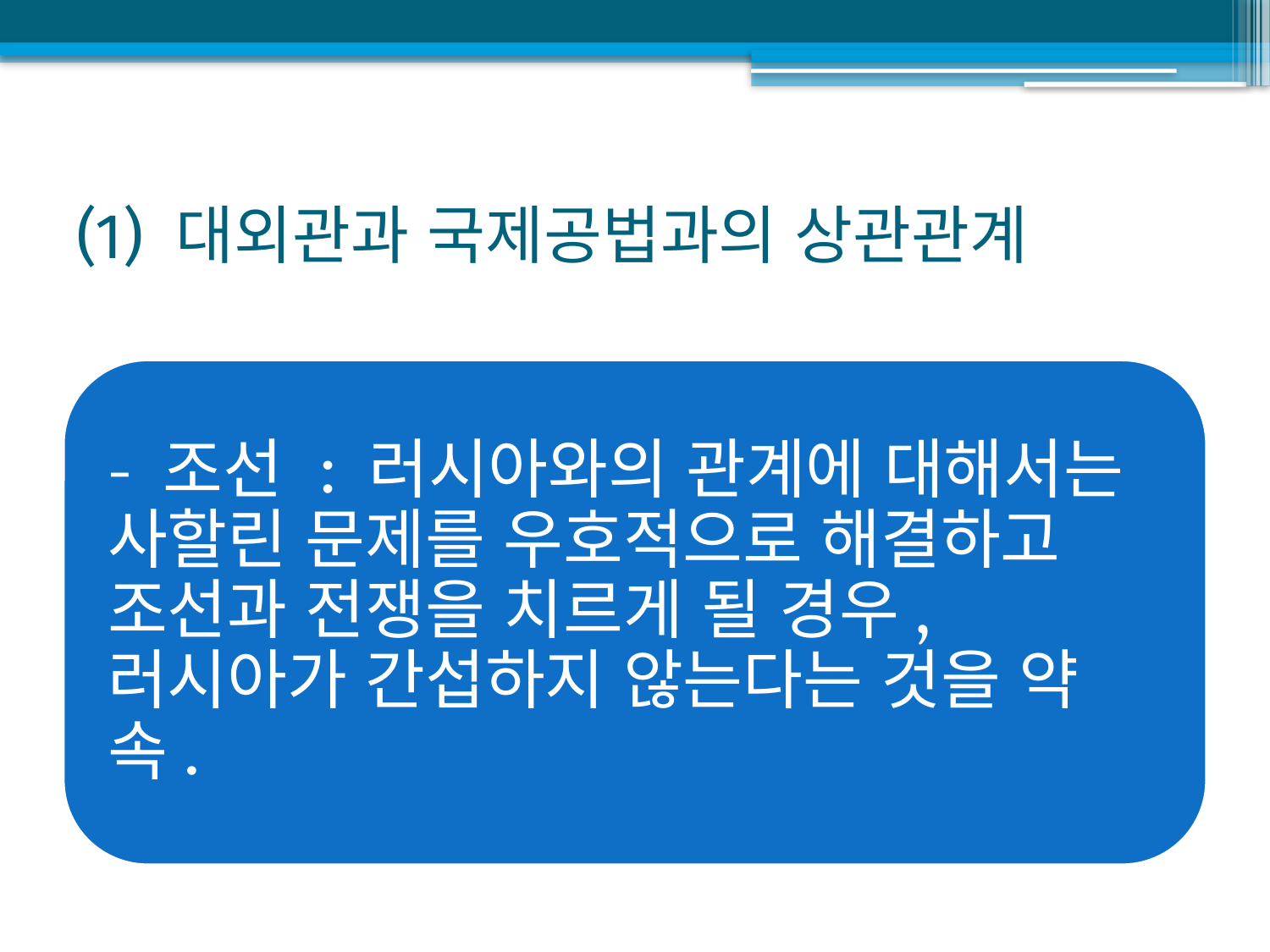

# (1) 대외관과 국제공법과의 상관관계
- 조선 : 러시아와의 관계에 대해서는 사할린 문제를 우호적으로 해결하고 조선과 전쟁을 치르게 될 경우, 러시아가 간섭하지 않는다는 것을 약속.